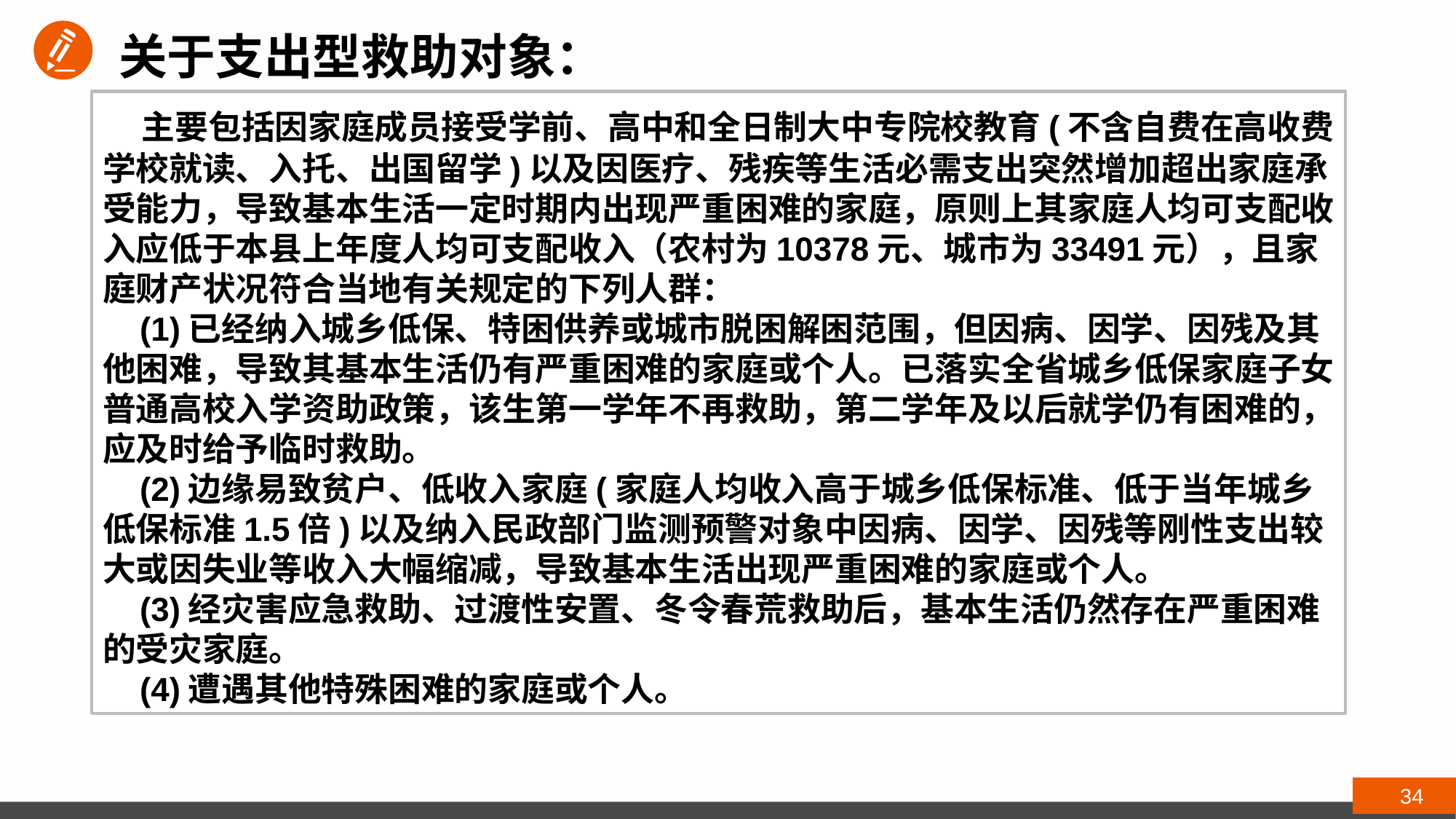

关于支出型救助对象：
   主要包括因家庭成员接受学前、高中和全日制大中专院校教育(不含自费在高收费学校就读、入托、出国留学)以及因医疗、残疾等生活必需支出突然增加超出家庭承受能力，导致基本生活一定时期内出现严重困难的家庭，原则上其家庭人均可支配收入应低于本县上年度人均可支配收入（农村为10378元、城市为33491元），且家庭财产状况符合当地有关规定的下列人群：
    (1)已经纳入城乡低保、特困供养或城市脱困解困范围，但因病、因学、因残及其他困难，导致其基本生活仍有严重困难的家庭或个人。已落实全省城乡低保家庭子女普通高校入学资助政策，该生第一学年不再救助，第二学年及以后就学仍有困难的，应及时给予临时救助。
    (2)边缘易致贫户、低收入家庭(家庭人均收入高于城乡低保标准、低于当年城乡低保标准1.5倍)以及纳入民政部门监测预警对象中因病、因学、因残等刚性支出较大或因失业等收入大幅缩减，导致基本生活出现严重困难的家庭或个人。
    (3)经灾害应急救助、过渡性安置、冬令春荒救助后，基本生活仍然存在严重困难的受灾家庭。
    (4)遭遇其他特殊困难的家庭或个人。